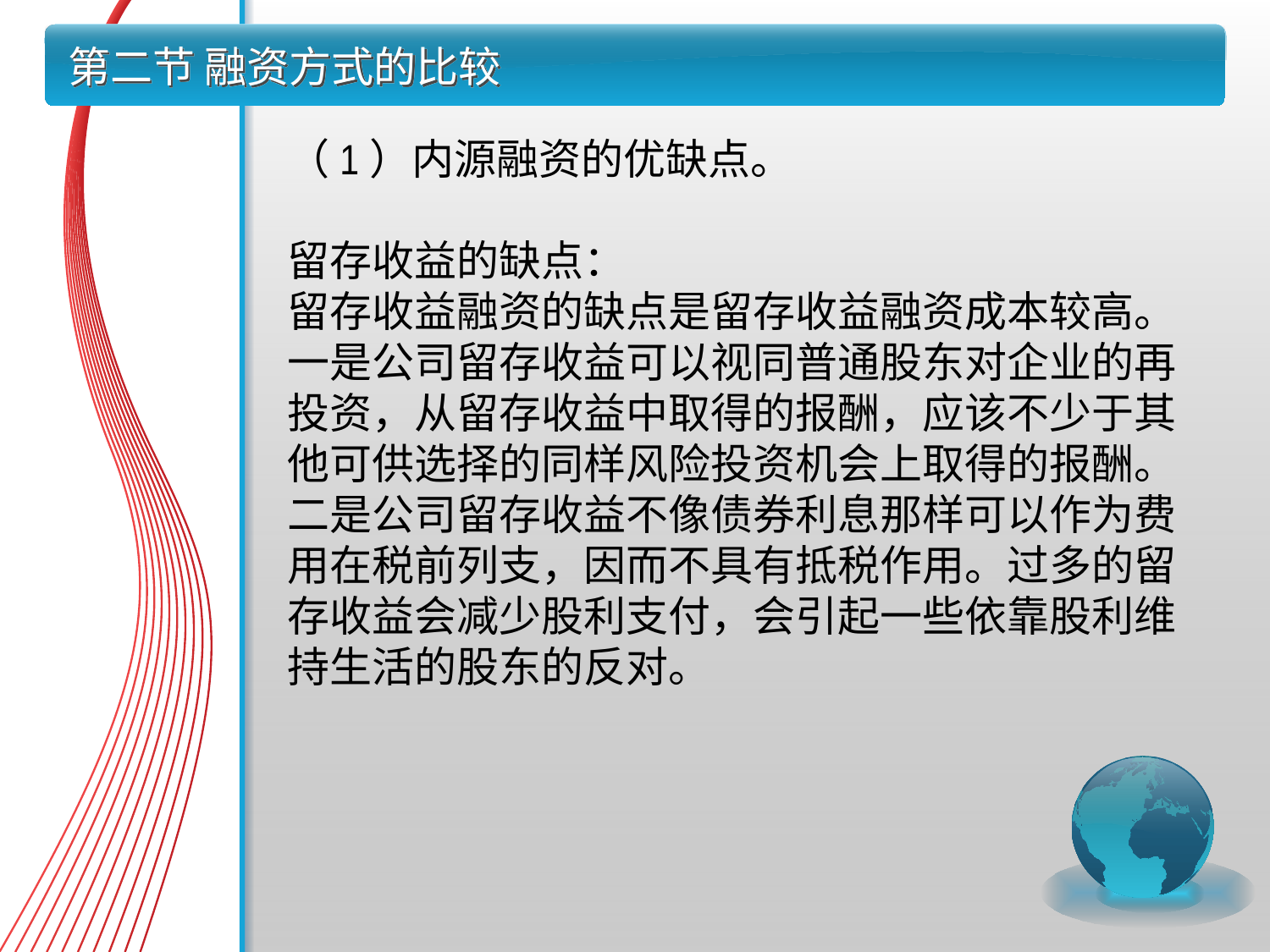

# 第二节 融资方式的比较
（1）内源融资的优缺点。

留存收益的缺点：
留存收益融资的缺点是留存收益融资成本较高。一是公司留存收益可以视同普通股东对企业的再投资，从留存收益中取得的报酬，应该不少于其他可供选择的同样风险投资机会上取得的报酬。二是公司留存收益不像债券利息那样可以作为费用在税前列支，因而不具有抵税作用。过多的留存收益会减少股利支付，会引起一些依靠股利维持生活的股东的反对。